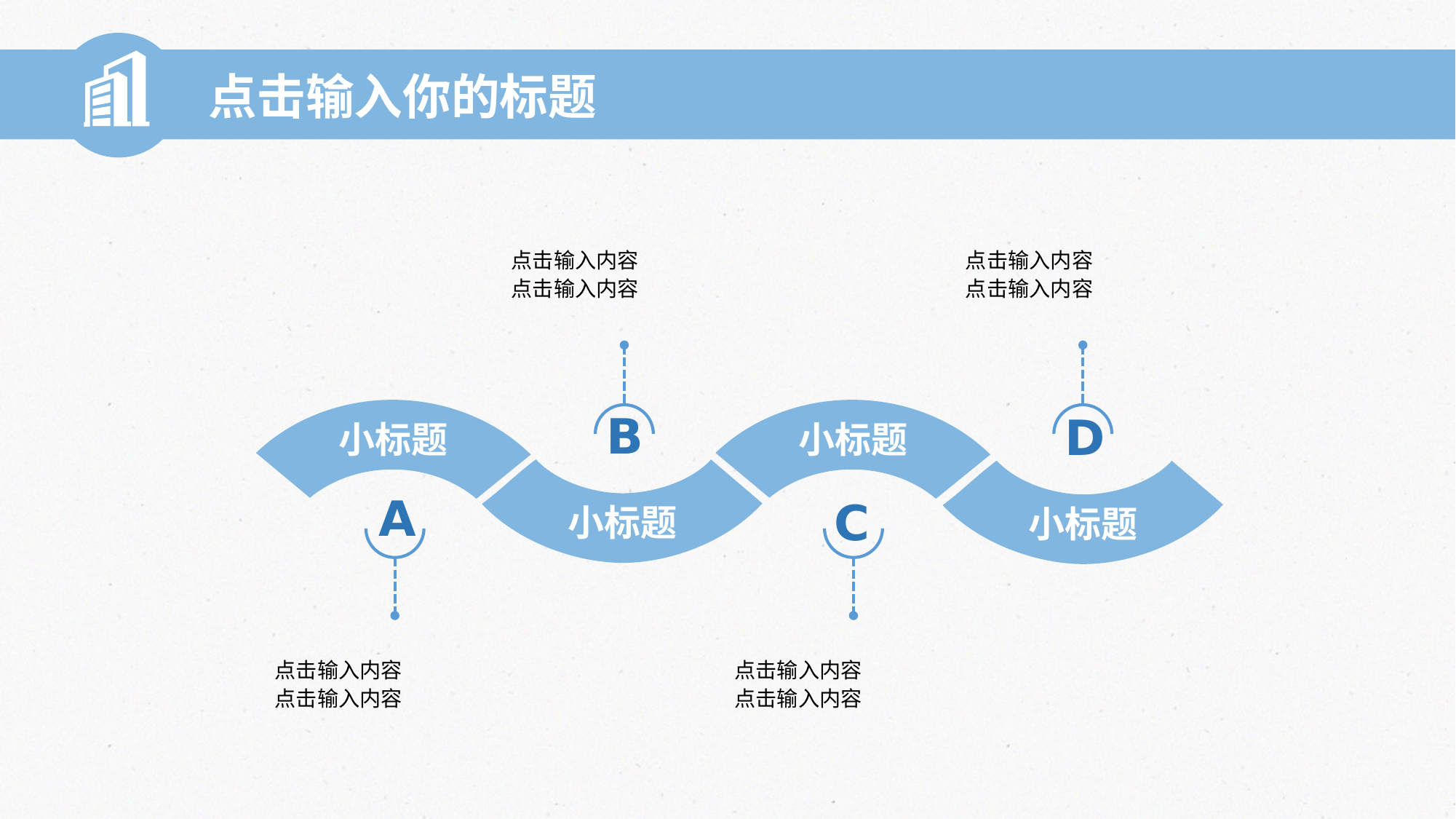

点击输入你的标题

点击输入内容
点击输入内容

点击输入内容
点击输入内容

小标题
小标题

B
D
小标题
小标题
A
C

点击输入内容
点击输入内容

点击输入内容
点击输入内容